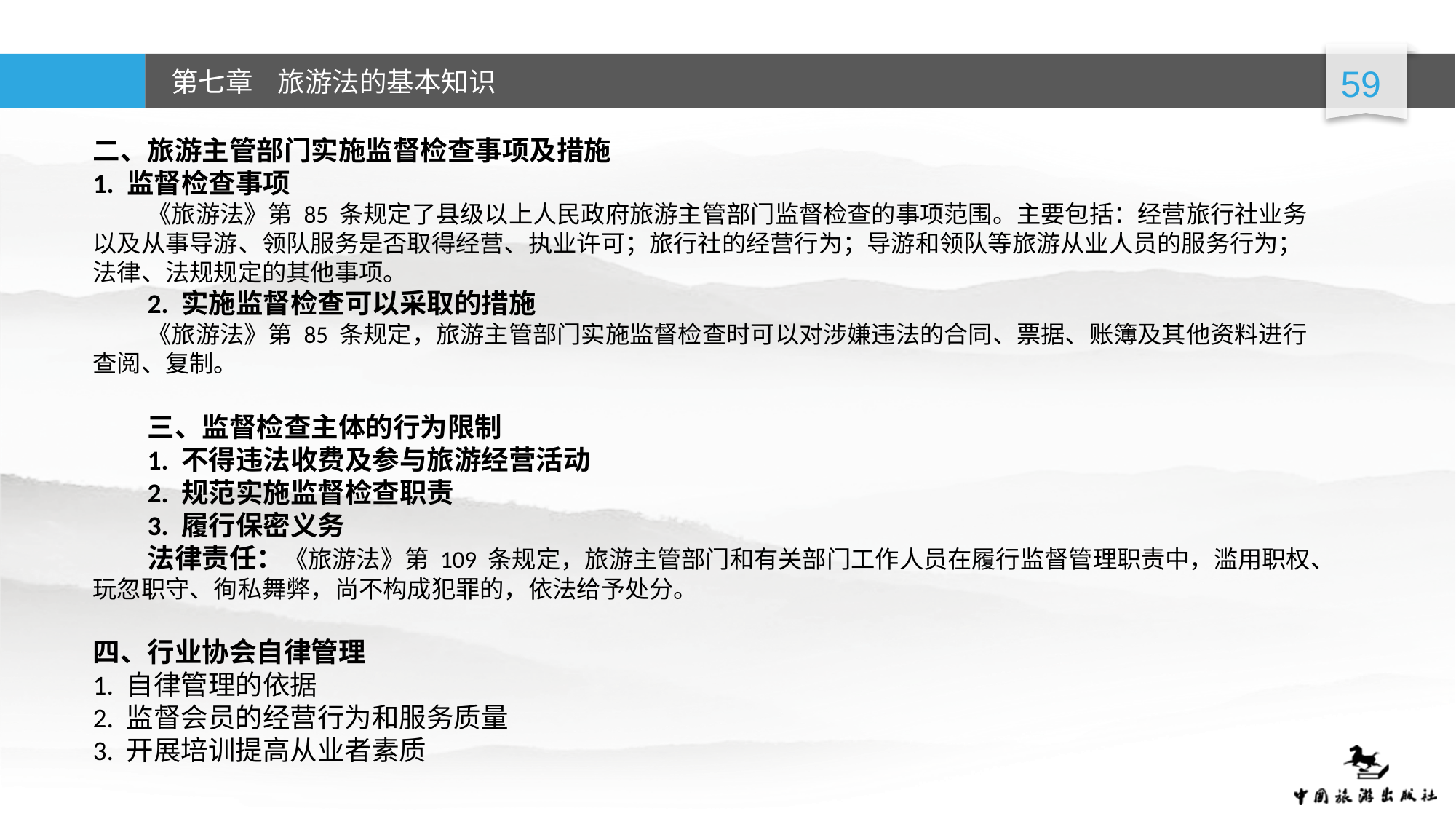

二、旅游主管部门实施监督检查事项及措施
1. 监督检查事项
《旅游法》第 85 条规定了县级以上人民政府旅游主管部门监督检查的事项范围。主要包括：经营旅行社业务以及从事导游、领队服务是否取得经营、执业许可；旅行社的经营行为；导游和领队等旅游从业人员的服务行为；法律、法规规定的其他事项。
2. 实施监督检查可以采取的措施
《旅游法》第 85 条规定，旅游主管部门实施监督检查时可以对涉嫌违法的合同、票据、账簿及其他资料进行查阅、复制。

三、监督检查主体的行为限制
1. 不得违法收费及参与旅游经营活动
2. 规范实施监督检查职责
3. 履行保密义务
法律责任：《旅游法》第 109 条规定，旅游主管部门和有关部门工作人员在履行监督管理职责中，滥用职权、玩忽职守、徇私舞弊，尚不构成犯罪的，依法给予处分。
四、行业协会自律管理
1. 自律管理的依据
2. 监督会员的经营行为和服务质量
3. 开展培训提高从业者素质